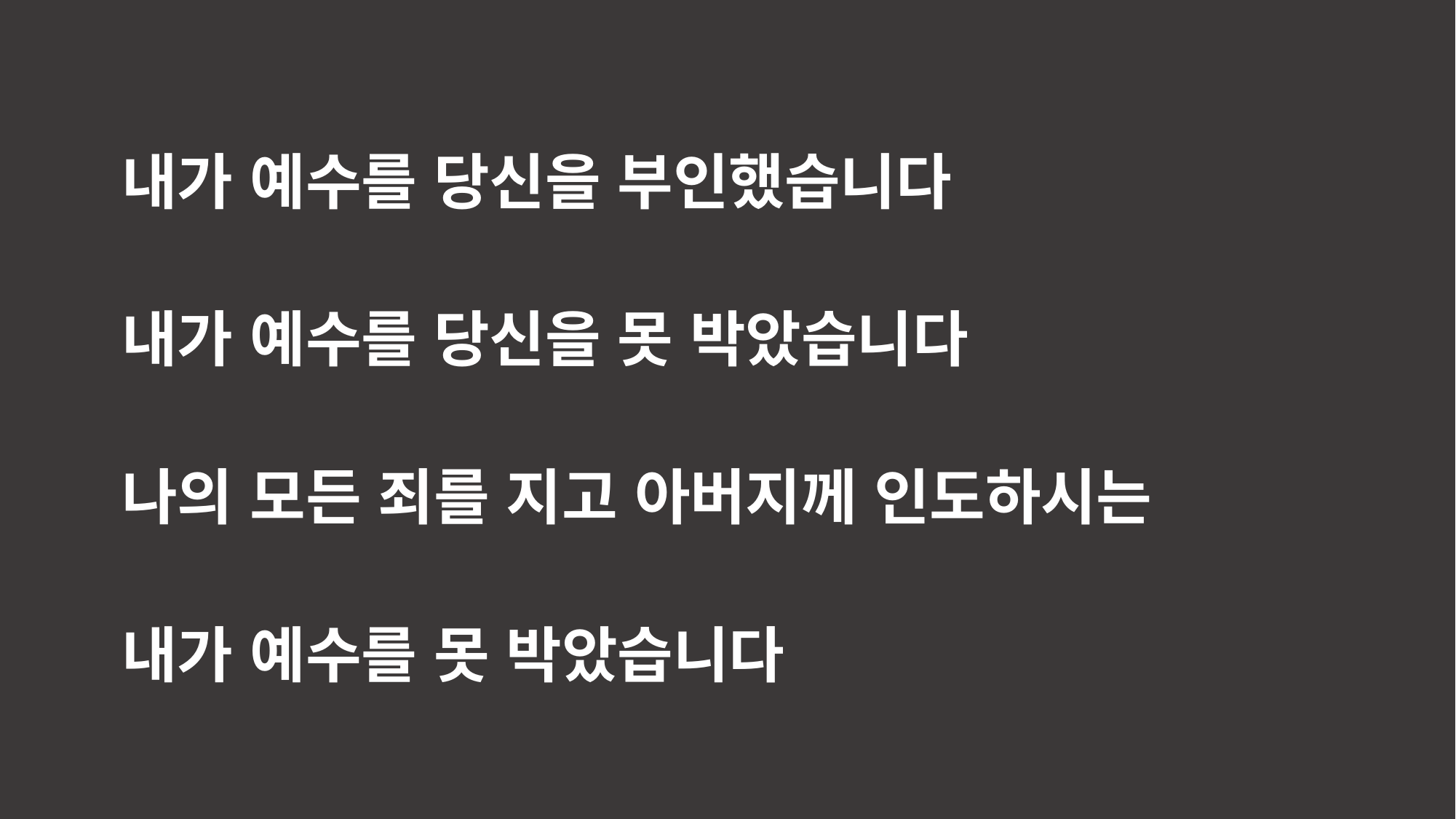

내가 예수를 당신을 부인했습니다
내가 예수를 당신을 못 박았습니다
나의 모든 죄를 지고 아버지께 인도하시는
내가 예수를 못 박았습니다